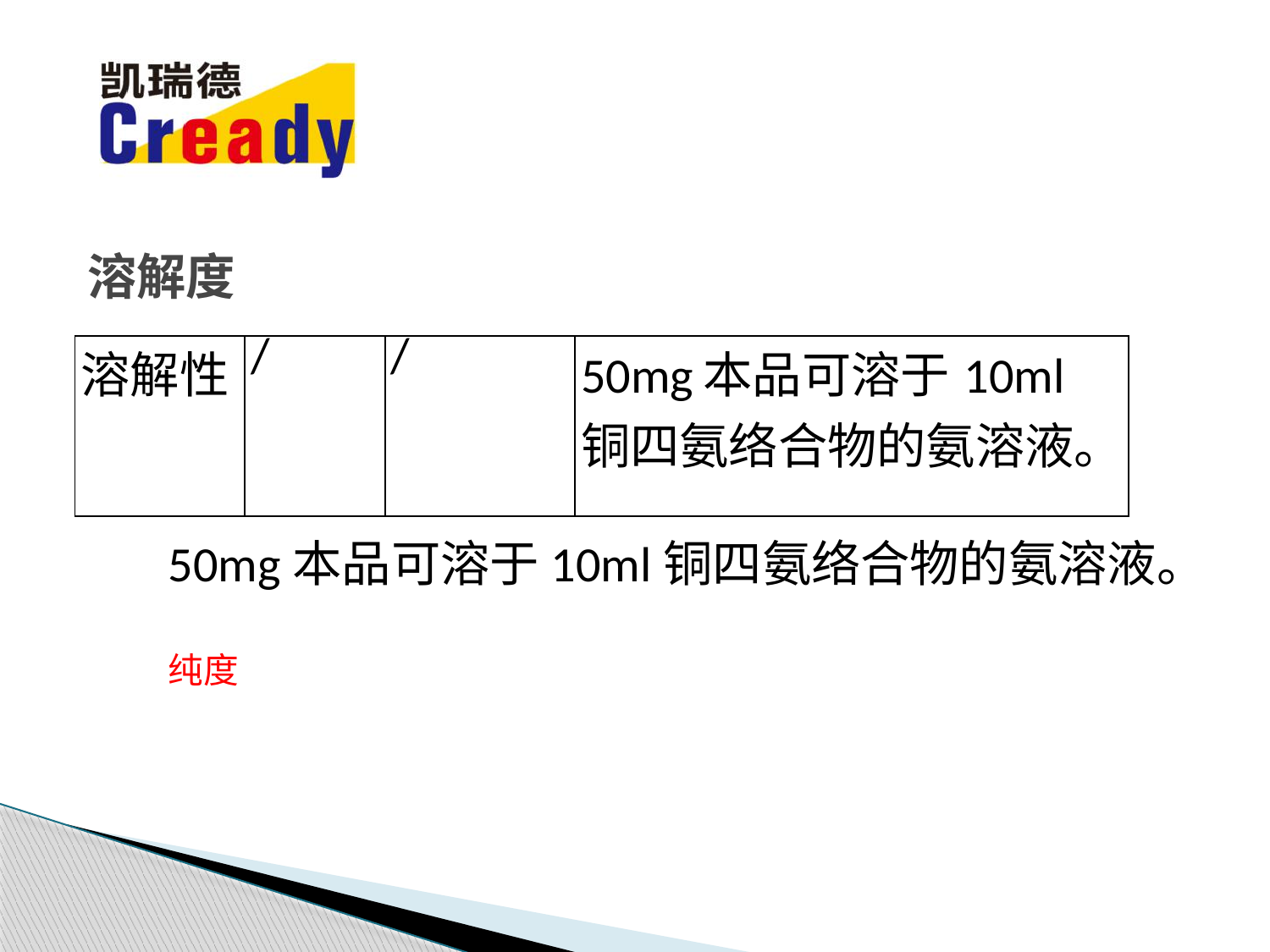

# 溶解度
| 溶解性 | / | / | 50mg本品可溶于10ml铜四氨络合物的氨溶液。 |
| --- | --- | --- | --- |
50mg本品可溶于10ml铜四氨络合物的氨溶液。

纯度